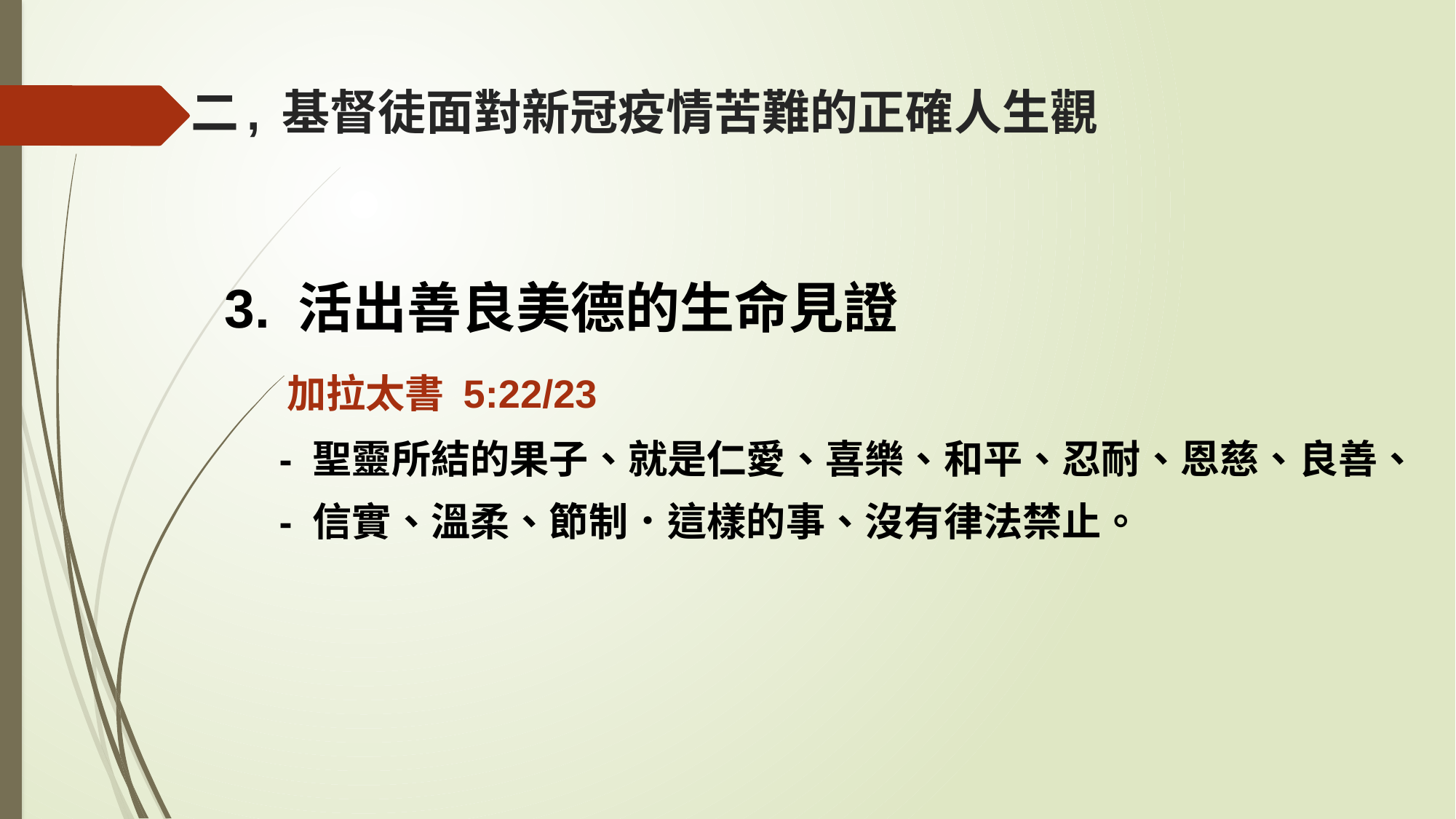

# 二, 基督徒面對新冠疫情苦難的正確人生觀
3. 活出善良美德的生命見證
    加拉太書 5:22/23
     - 聖靈所結的果子、就是仁愛、喜樂、和平、忍耐、恩慈、良善、
     - 信實、溫柔、節制．這樣的事、沒有律法禁止。